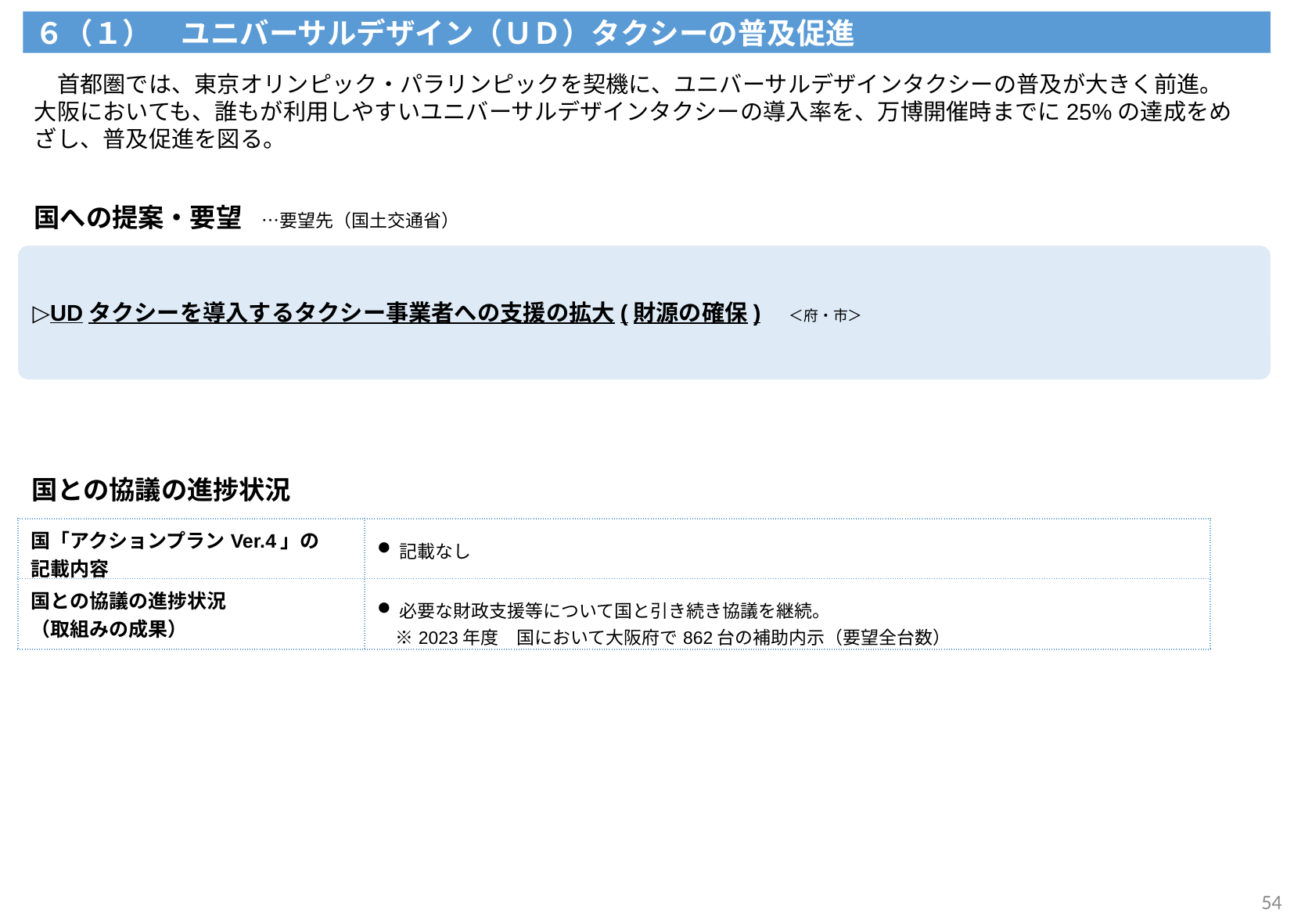

６（１）　ユニバーサルデザイン（ＵＤ）タクシーの普及促進
　首都圏では、東京オリンピック・パラリンピックを契機に、ユニバーサルデザインタクシーの普及が大きく前進。大阪においても、誰もが利用しやすいユニバーサルデザインタクシーの導入率を、万博開催時までに25%の達成をめざし、普及促進を図る。
国への提案・要望　…要望先（国土交通省）
▷UDタクシーを導入するタクシー事業者への支援の拡大(財源の確保)　＜府・市＞

国との協議の進捗状況
| 国「アクションプランVer.4」の 記載内容 | 記載なし |
| --- | --- |
| 国との協議の進捗状況 （取組みの成果） | 必要な財政支援等について国と引き続き協議を継続。 　※2023年度　国において大阪府で862台の補助内示（要望全台数） |
54